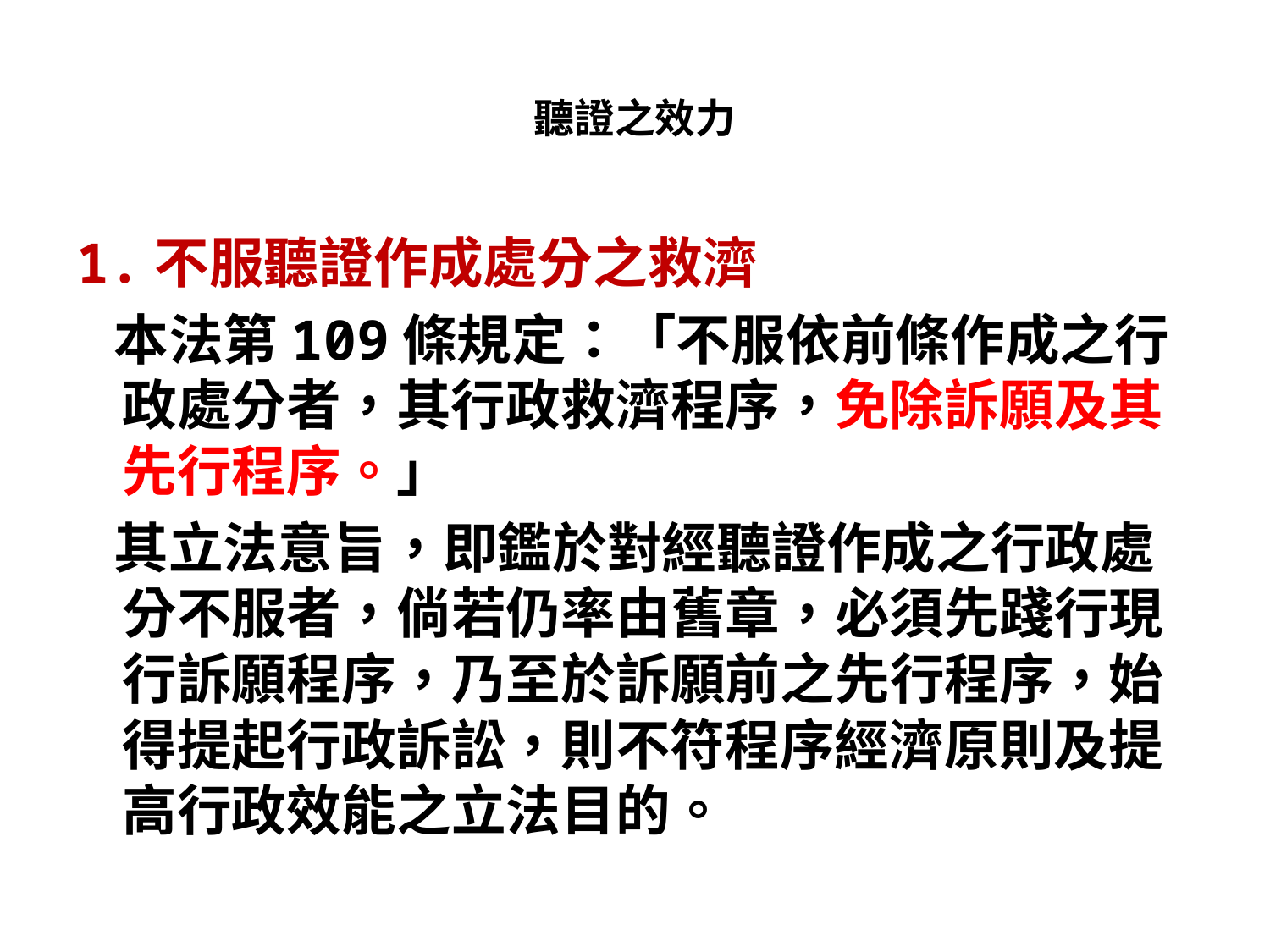

# 聽證之效力
1.不服聽證作成處分之救濟
  本法第109條規定：「不服依前條作成之行政處分者，其行政救濟程序，免除訴願及其先行程序。」
  其立法意旨，即鑑於對經聽證作成之行政處分不服者，倘若仍率由舊章，必須先踐行現行訴願程序，乃至於訴願前之先行程序，始得提起行政訴訟，則不符程序經濟原則及提高行政效能之立法目的。